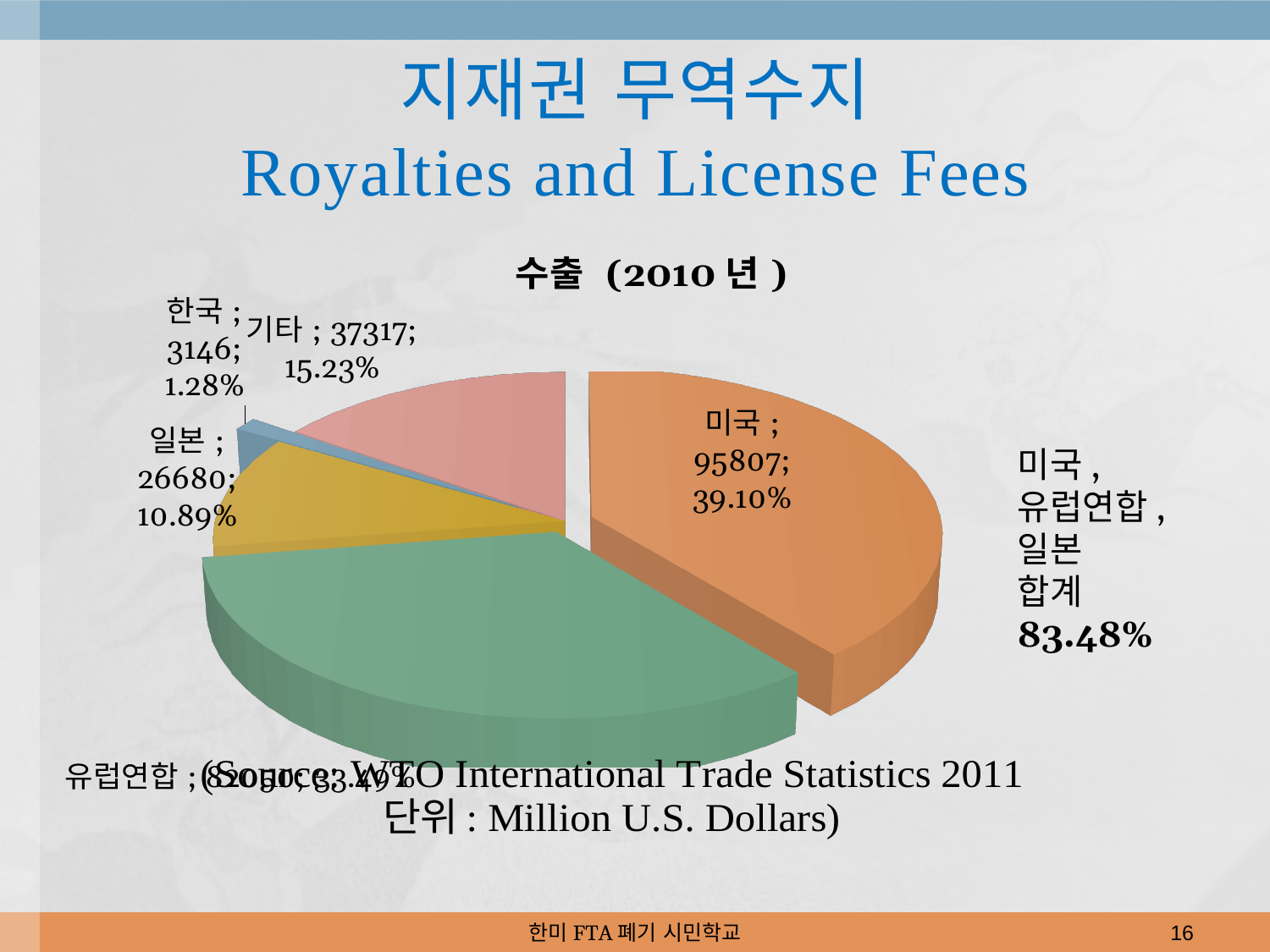

# 지재권 무역수지 Royalties and License Fees

[unsupported chart]

미국,
유럽연합,
일본
합계
83.48%
한미FTA폐기 시민학교
16